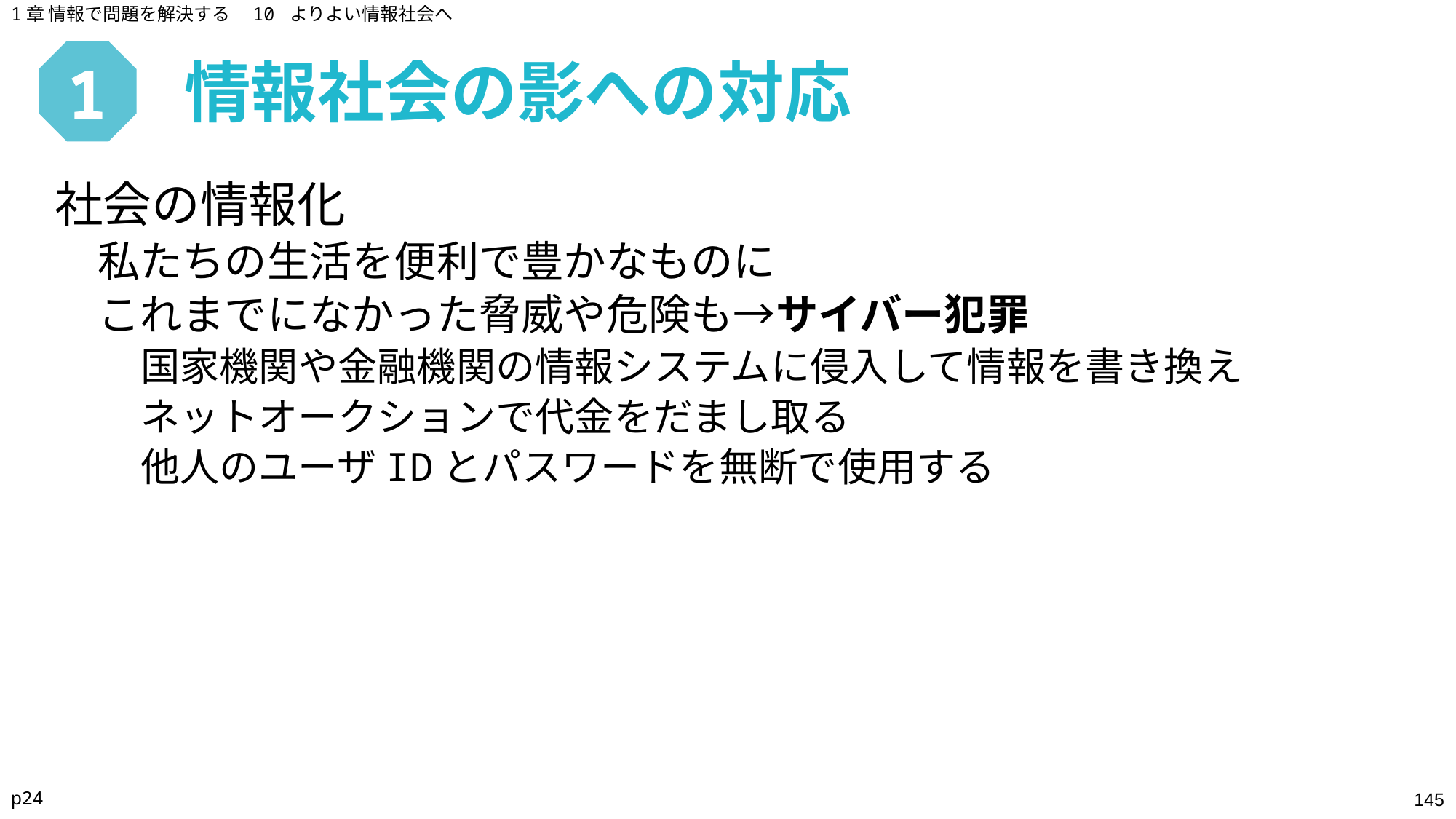

1章 情報で問題を解決する　10 よりよい情報社会へ

情報社会の影への対応
# 1
社会の情報化
私たちの生活を便利で豊かなものに
これまでになかった脅威や危険も→サイバー犯罪
国家機関や金融機関の情報システムに侵入して情報を書き換え
ネットオークションで代金をだまし取る
他人のユーザIDとパスワードを無断で使用する
p24
145